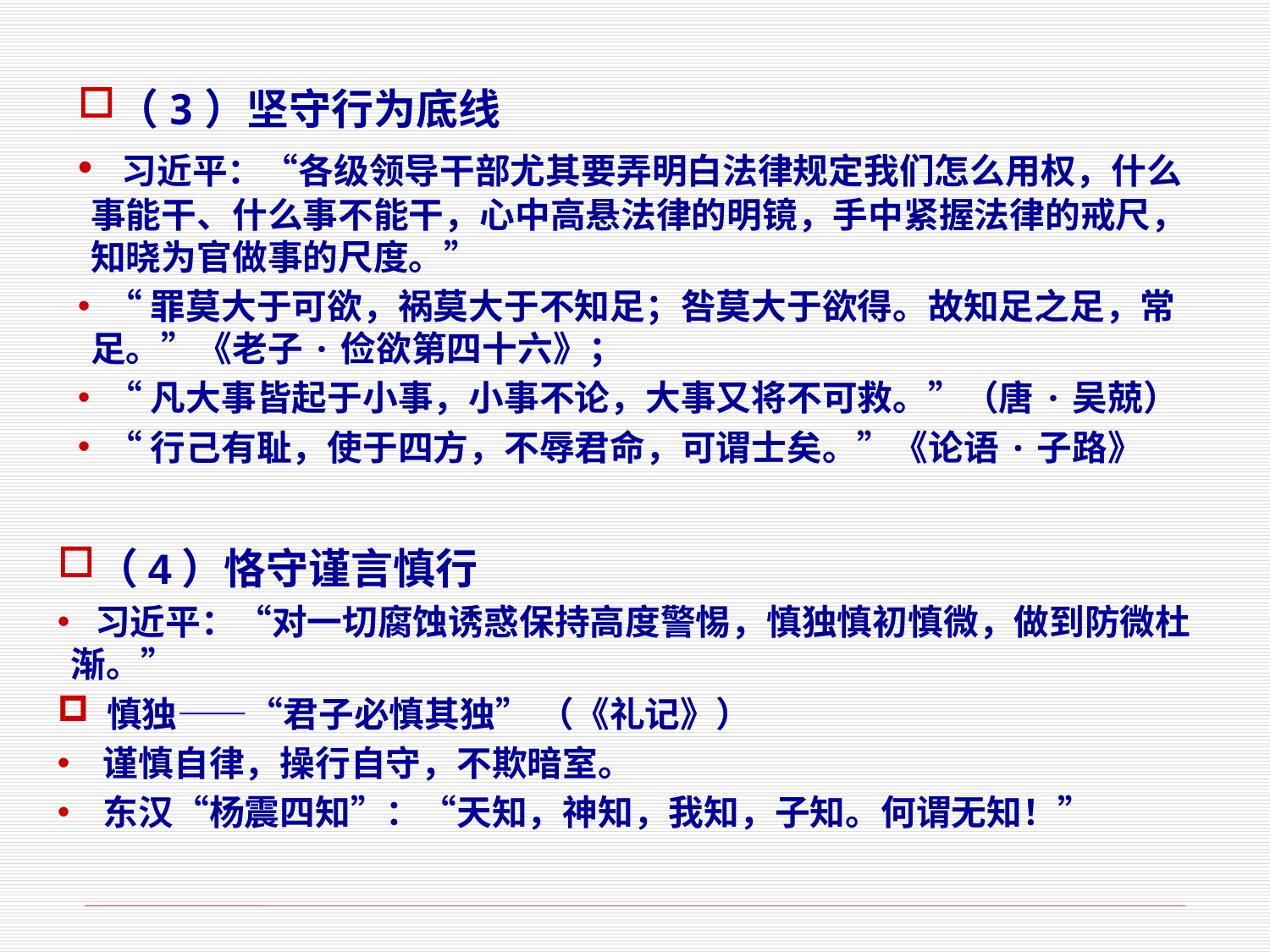

（3）坚守行为底线
  习近平：“各级领导干部尤其要弄明白法律规定我们怎么用权，什么事能干、什么事不能干，心中高悬法律的明镜，手中紧握法律的戒尺，知晓为官做事的尺度。”
  “罪莫大于可欲，祸莫大于不知足；咎莫大于欲得。故知足之足，常足。”《老子·俭欲第四十六》；
  “凡大事皆起于小事，小事不论，大事又将不可救。”（唐·吴兢）
  “行己有耻，使于四方，不辱君命，可谓士矣。”《论语·子路》

（4）恪守谨言慎行
  习近平：“对一切腐蚀诱惑保持高度警惕，慎独慎初慎微，做到防微杜渐。”
 慎独——“君子必慎其独” （《礼记》）
   谨慎自律，操行自守，不欺暗室。
   东汉“杨震四知”：“天知，神知，我知，子知。何谓无知！”